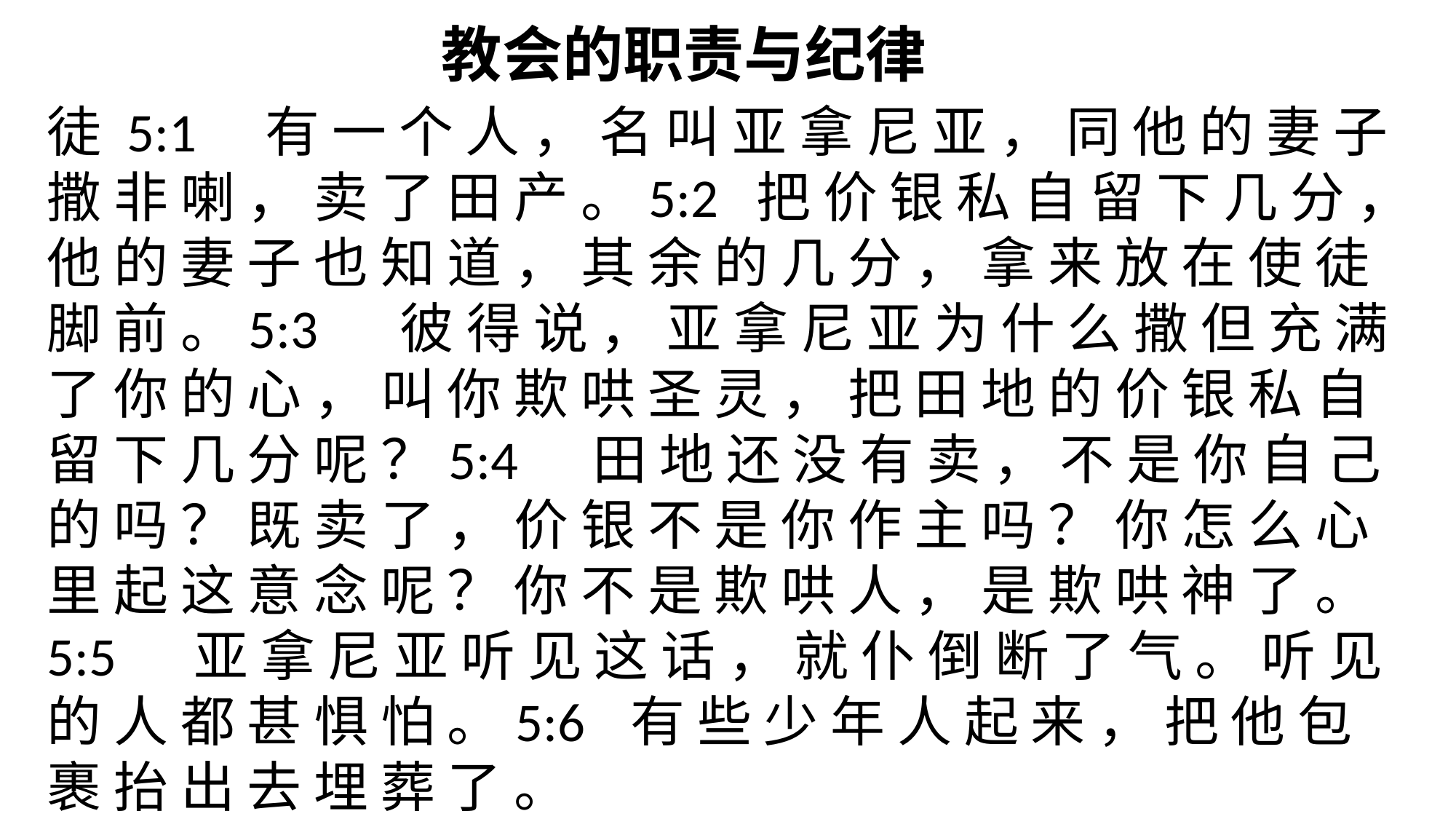

教会的职责与纪律
徒 5:1	有 一 个 人 ， 名 叫 亚 拿 尼 亚 ， 同 他 的 妻 子 撒 非 喇 ， 卖 了 田 产 。5:2  把 价 银 私 自 留 下 几 分 ， 他 的 妻 子 也 知 道 ， 其 余 的 几 分 ， 拿 来 放 在 使 徒 脚 前 。5:3	 彼 得 说 ， 亚 拿 尼 亚 为 什 么 撒 但 充 满 了 你 的 心 ， 叫 你 欺 哄 圣 灵 ， 把 田 地 的 价 银 私 自 留 下 几 分 呢 ？5:4	田 地 还 没 有 卖 ， 不 是 你 自 己 的 吗 ？ 既 卖 了 ， 价 银 不 是 你 作 主 吗 ？ 你 怎 么 心 里 起 这 意 念 呢 ？ 你 不 是 欺 哄 人 ， 是 欺 哄 神 了 。
5:5	  亚 拿 尼 亚 听 见 这 话 ， 就 仆 倒 断 了 气 。 听 见 的 人 都 甚 惧 怕 。5:6	  有 些 少 年 人 起 来 ， 把 他 包 裹 抬 出 去 埋 葬 了 。